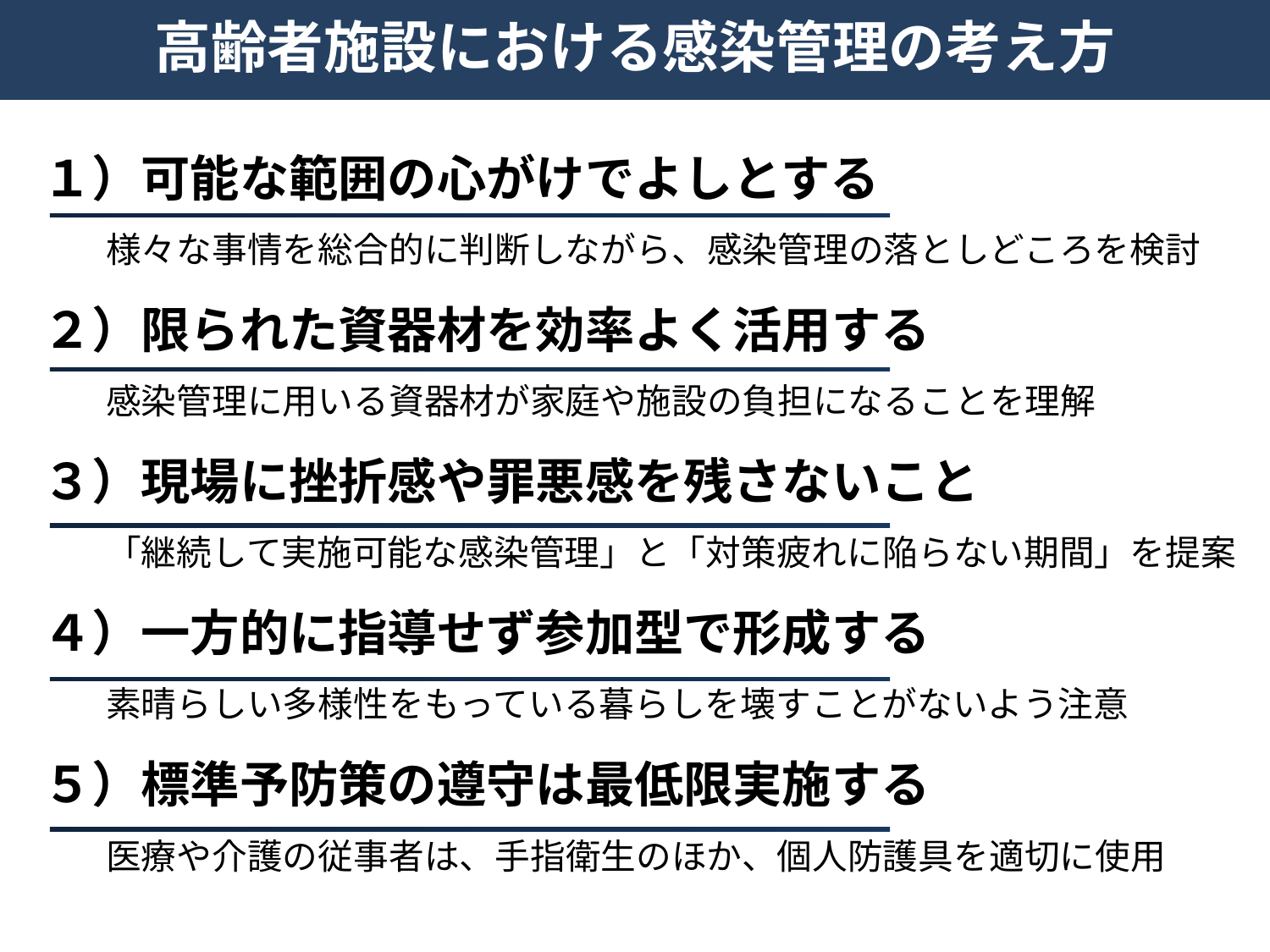

高齢者施設における感染管理の考え方
１）可能な範囲の心がけでよしとする
様々な事情を総合的に判断しながら、感染管理の落としどころを検討
２）限られた資器材を効率よく活用する
感染管理に用いる資器材が家庭や施設の負担になることを理解
３）現場に挫折感や罪悪感を残さないこと
「継続して実施可能な感染管理」と「対策疲れに陥らない期間」を提案
４）一方的に指導せず参加型で形成する
素晴らしい多様性をもっている暮らしを壊すことがないよう注意
５）標準予防策の遵守は最低限実施する
医療や介護の従事者は、手指衛生のほか、個人防護具を適切に使用